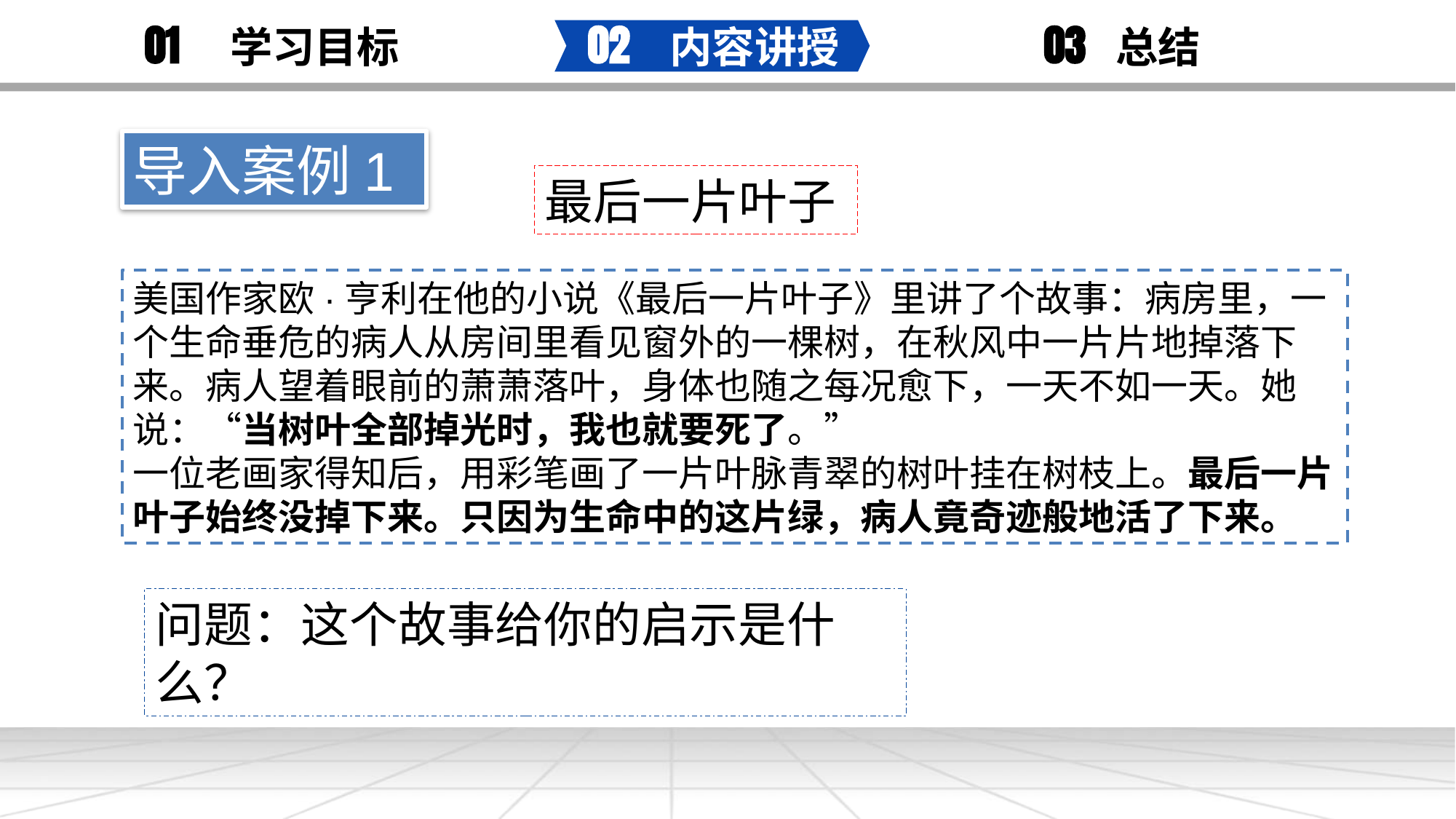

02   内容讲授
03  总结
01    学习目标

导入案例1
最后一片叶子
美国作家欧·亨利在他的小说《最后一片叶子》里讲了个故事：病房里，一个生命垂危的病人从房间里看见窗外的一棵树，在秋风中一片片地掉落下来。病人望着眼前的萧萧落叶，身体也随之每况愈下，一天不如一天。她说：“当树叶全部掉光时，我也就要死了。”
一位老画家得知后，用彩笔画了一片叶脉青翠的树叶挂在树枝上。最后一片叶子始终没掉下来。只因为生命中的这片绿，病人竟奇迹般地活了下来。
问题：这个故事给你的启示是什么？